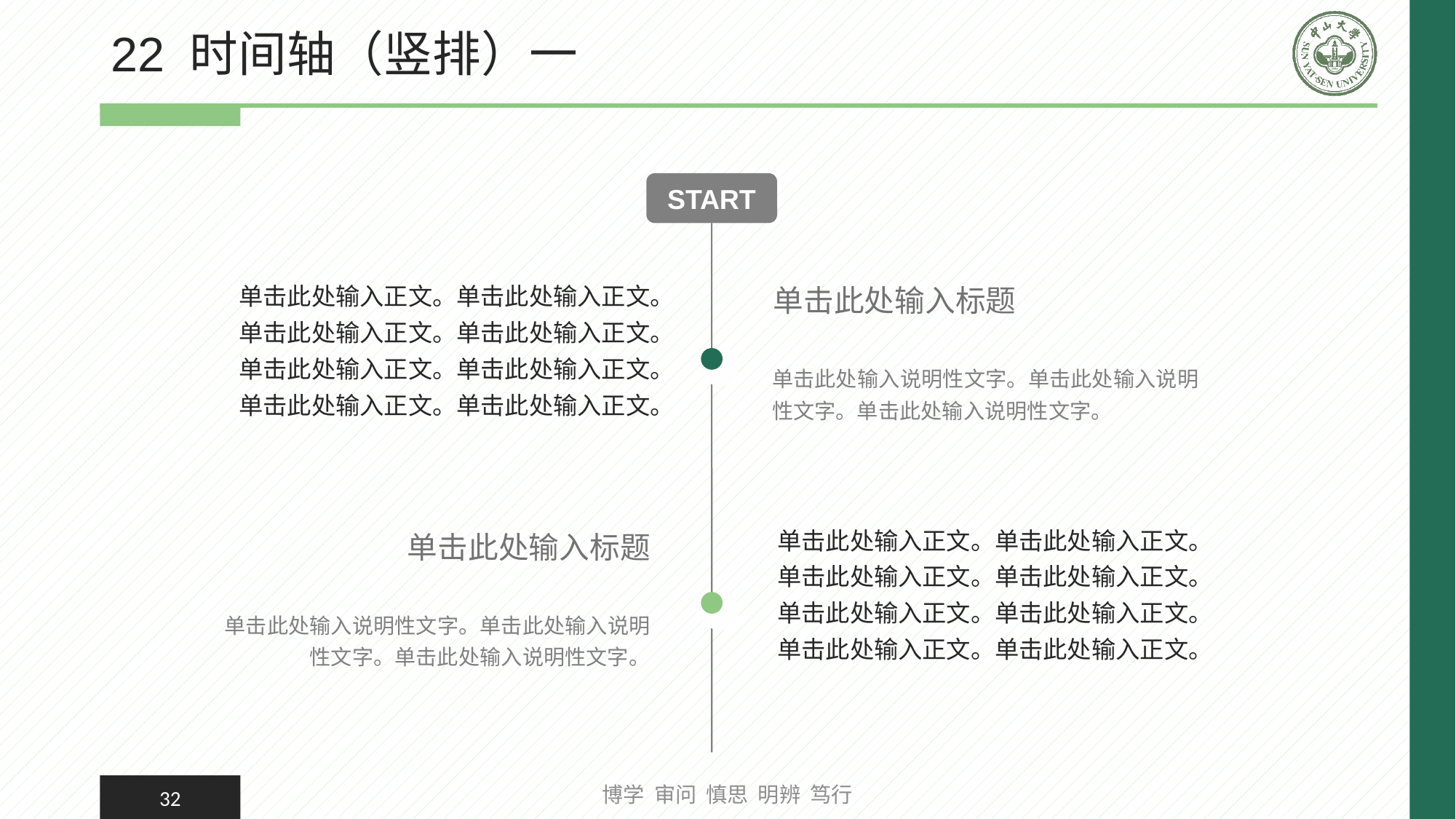

# 22 时间轴（竖排）一
单击此处输入标题
单击此处输入正文。单击此处输入正文。单击此处输入正文。单击此处输入正文。单击此处输入正文。单击此处输入正文。单击此处输入正文。单击此处输入正文。

单击此处输入说明性文字。单击此处输入说明性文字。单击此处输入说明性文字。
单击此处输入正文。单击此处输入正文。单击此处输入正文。单击此处输入正文。单击此处输入正文。单击此处输入正文。单击此处输入正文。单击此处输入正文。

单击此处输入标题
单击此处输入说明性文字。单击此处输入说明性文字。单击此处输入说明性文字。
博学  审问  慎思  明辨  笃行
32